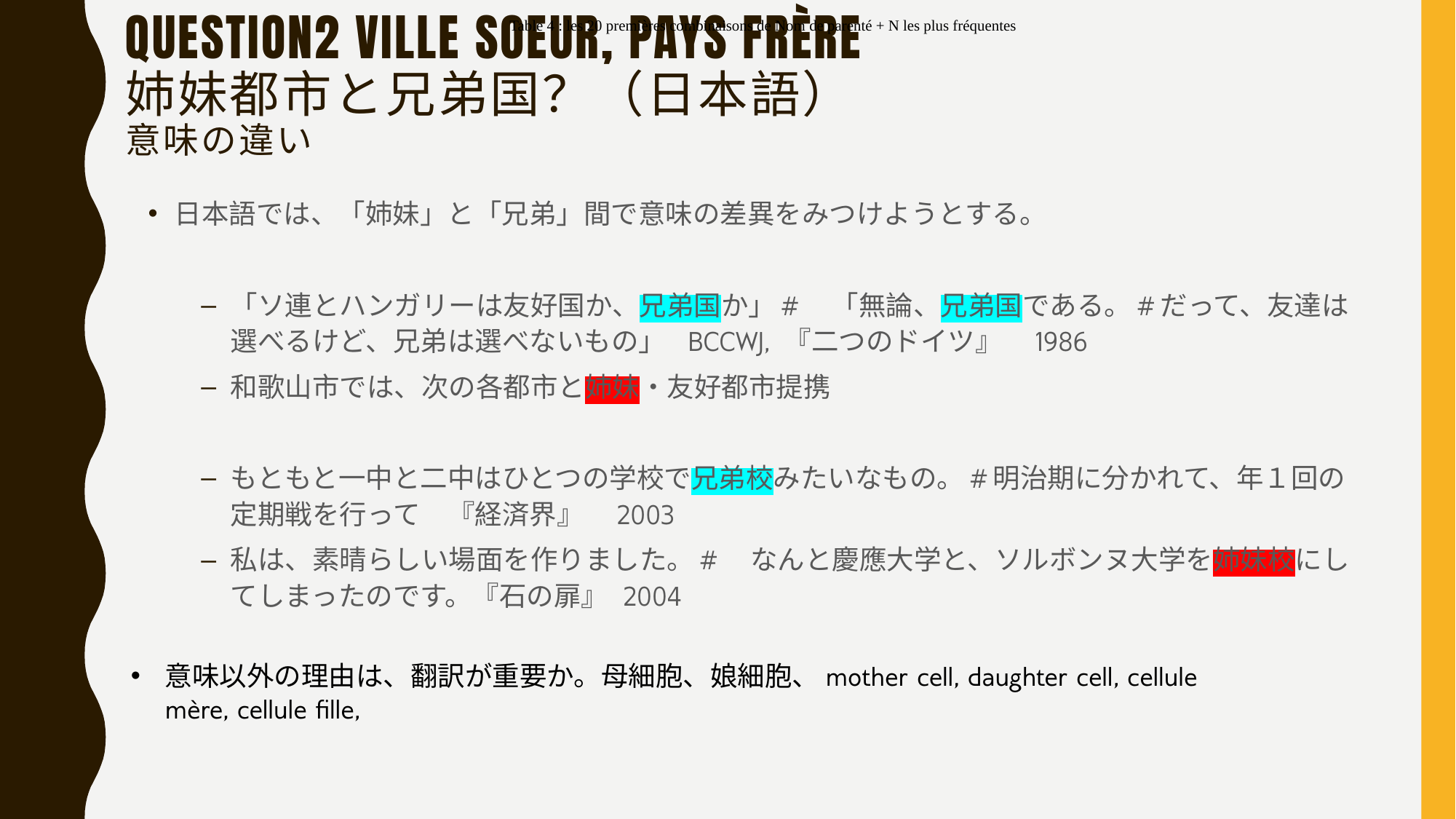

# Question2 ville soeur, Pays Frère 姉妹都市と兄弟国？（日本語） 意味の違い
Table 4 : les 20 premières combinaisons de Nom de parenté + N les plus fréquentes
日本語では、「姉妹」と「兄弟」間で意味の差異をみつけようとする。

「ソ連とハンガリーは友好国か、兄弟国か」#　「無論、兄弟国である。#だって、友達は選べるけど、兄弟は選べないもの」  BCCWJ, 『二つのドイツ』　1986
和歌山市では、次の各都市と姉妹・友好都市提携

もともと一中と二中はひとつの学校で兄弟校みたいなもの。#明治期に分かれて、年１回の定期戦を行って　『経済界』　2003
私は、素晴らしい場面を作りました。#　なんと慶應大学と、ソルボンヌ大学を姉妹校にしてしまったのです。『石の扉』	2004

意味以外の理由は、翻訳が重要か。母細胞、娘細胞、mother cell, daughter cell, cellule mère, cellule fille,